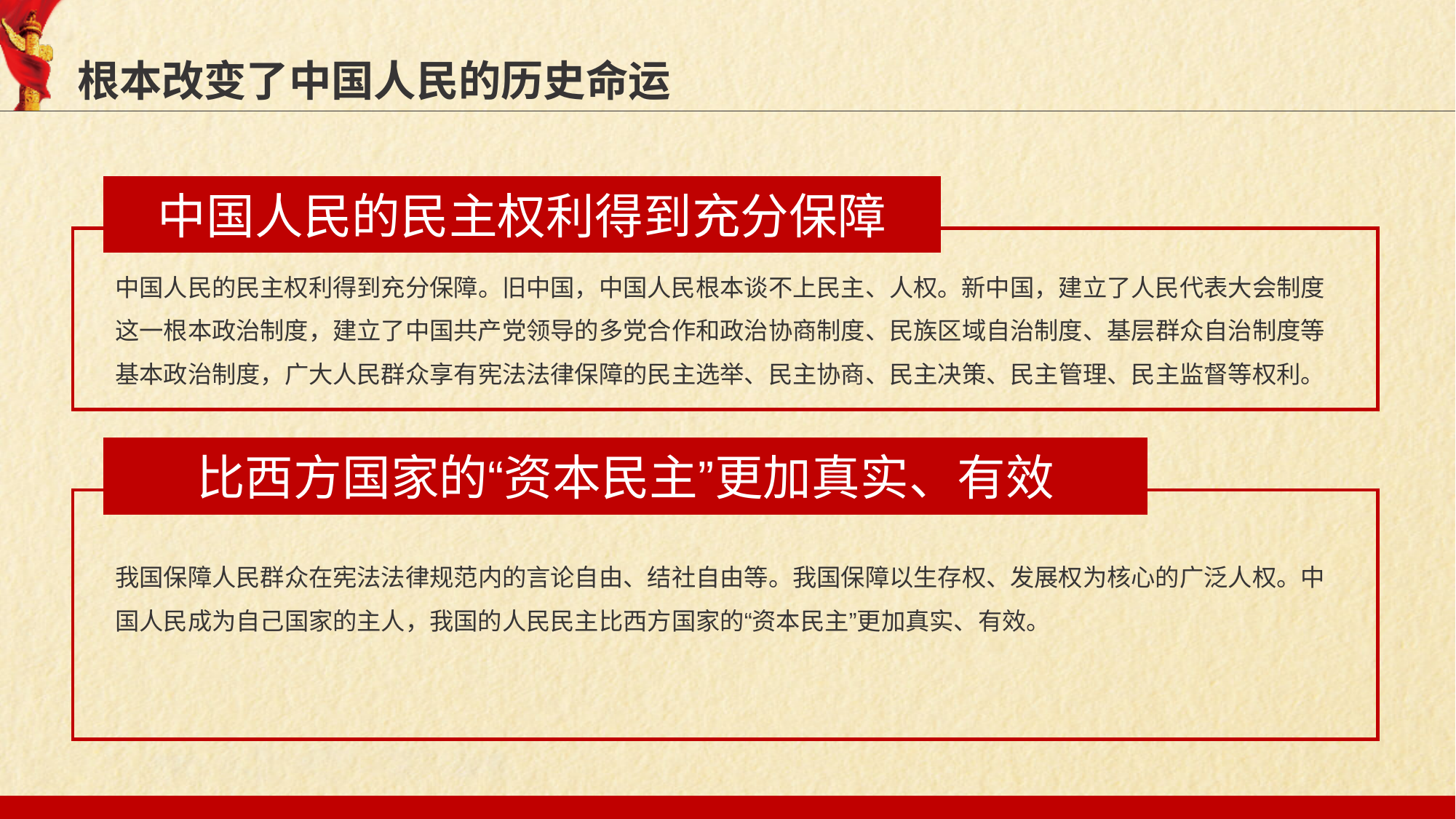

根本改变了中国人民的历史命运
中国人民的民主权利得到充分保障

中国人民的民主权利得到充分保障。旧中国，中国人民根本谈不上民主、人权。新中国，建立了人民代表大会制度这一根本政治制度，建立了中国共产党领导的多党合作和政治协商制度、民族区域自治制度、基层群众自治制度等基本政治制度，广大人民群众享有宪法法律保障的民主选举、民主协商、民主决策、民主管理、民主监督等权利。
比西方国家的“资本民主”更加真实、有效

我国保障人民群众在宪法法律规范内的言论自由、结社自由等。我国保障以生存权、发展权为核心的广泛人权。中国人民成为自己国家的主人，我国的人民民主比西方国家的“资本民主”更加真实、有效。